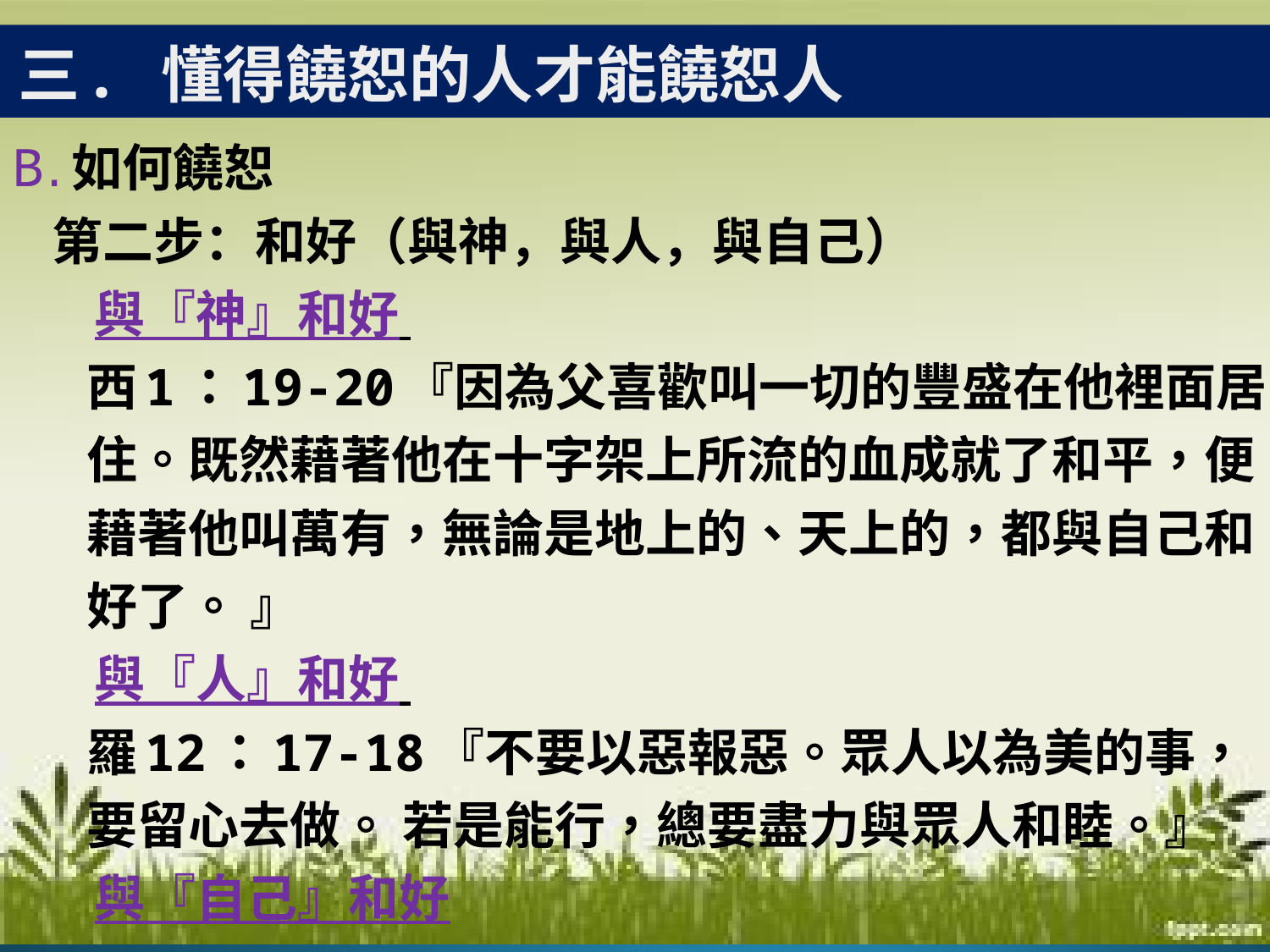

三. 懂得饒恕的人才能饒恕人
B.如何饒恕
第二步：和好（與神，與人，與自己）
 與『神』和好
西1：19-20『因為父喜歡叫一切的豐盛在他裡面居住。既然藉著他在十字架上所流的血成就了和平，便藉著他叫萬有，無論是地上的、天上的，都與自己和好了。 』
 與『人』和好
羅12：17-18『不要以惡報惡。眾人以為美的事，要留心去做。 若是能行，總要盡力與眾人和睦。』
 與『自己』和好